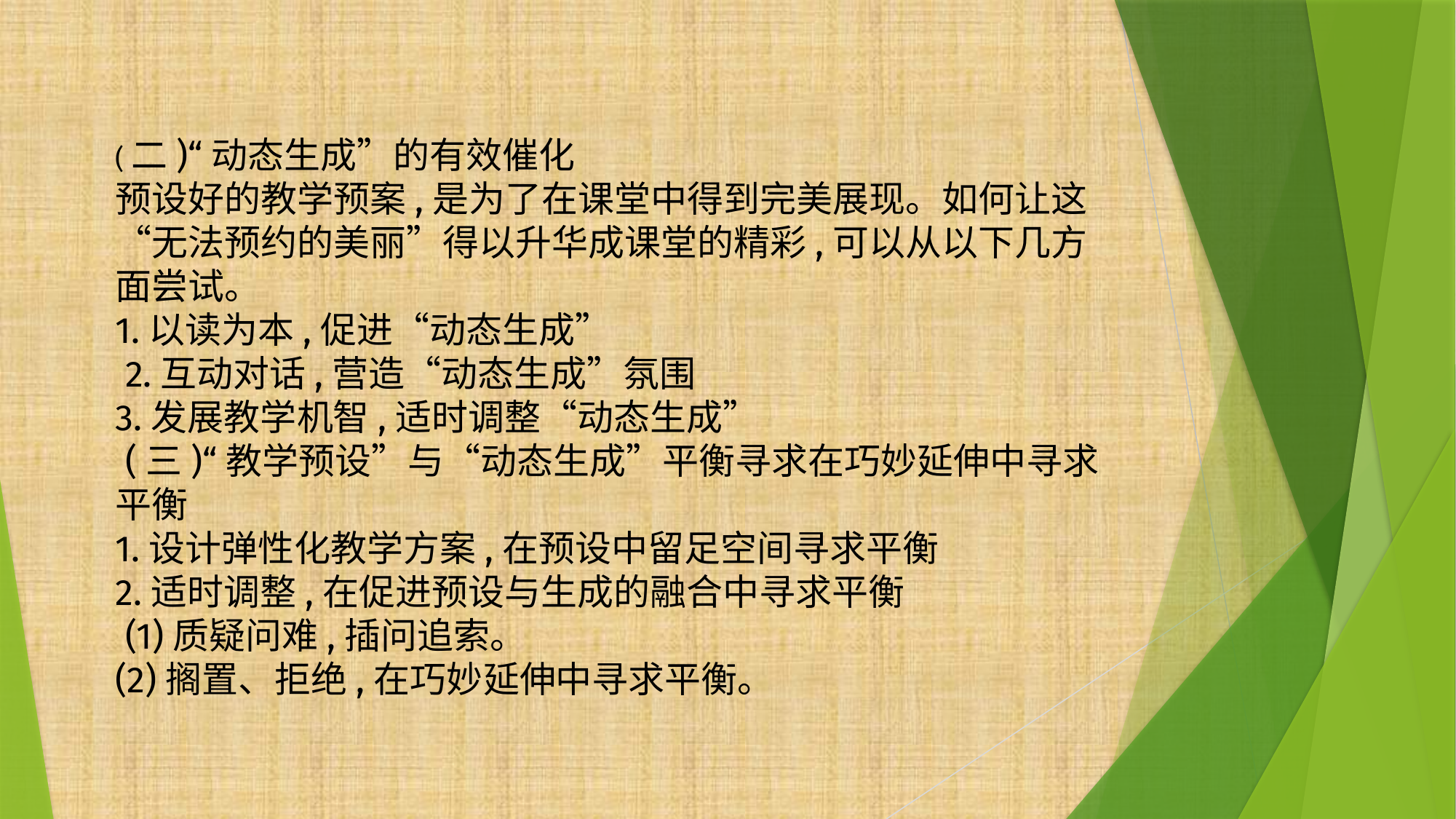

(二)“动态生成”的有效催化
预设好的教学预案,是为了在课堂中得到完美展现。如何让这“无法预约的美丽”得以升华成课堂的精彩,可以从以下几方面尝试。
1.以读为本,促进“动态生成”
 2.互动对话,营造“动态生成”氛围
3.发展教学机智,适时调整“动态生成”
 (三)“教学预设”与“动态生成”平衡寻求在巧妙延伸中寻求平衡
1.设计弹性化教学方案,在预设中留足空间寻求平衡
2.适时调整,在促进预设与生成的融合中寻求平衡
 (1)质疑问难,插问追索。
(2)搁置、拒绝,在巧妙延伸中寻求平衡。